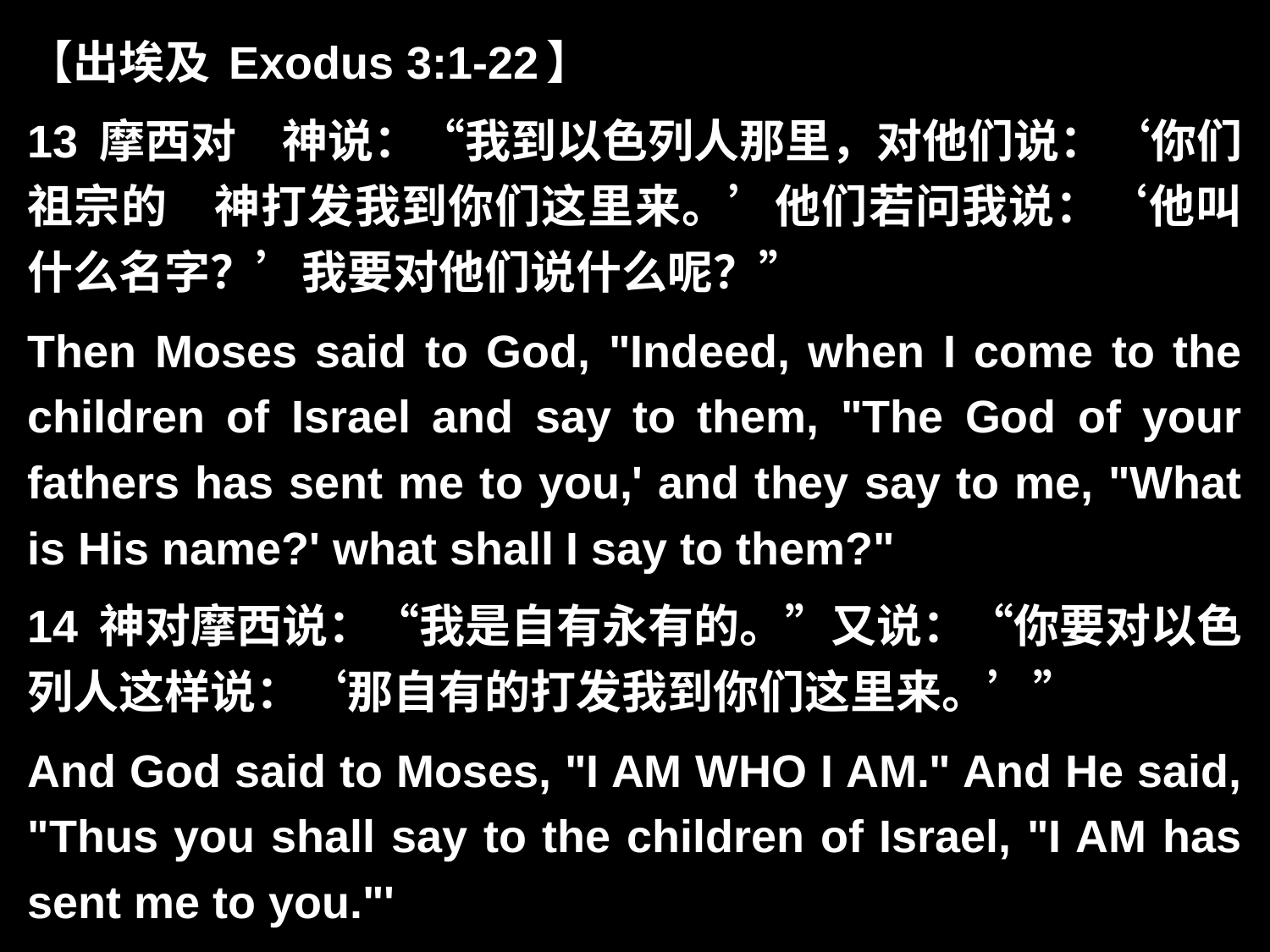

【出埃及 Exodus 3:1-22】
13 摩西对　神说：“我到以色列人那里，对他们说：‘你们祖宗的　神打发我到你们这里来。’他们若问我说：‘他叫什么名字？’我要对他们说什么呢？”
Then Moses said to God, "Indeed, when I come to the children of Israel and say to them, "The God of your fathers has sent me to you,' and they say to me, "What is His name?' what shall I say to them?"
14 神对摩西说：“我是自有永有的。”又说：“你要对以色列人这样说：‘那自有的打发我到你们这里来。’”
And God said to Moses, "I AM WHO I AM." And He said, "Thus you shall say to the children of Israel, "I AM has sent me to you."'